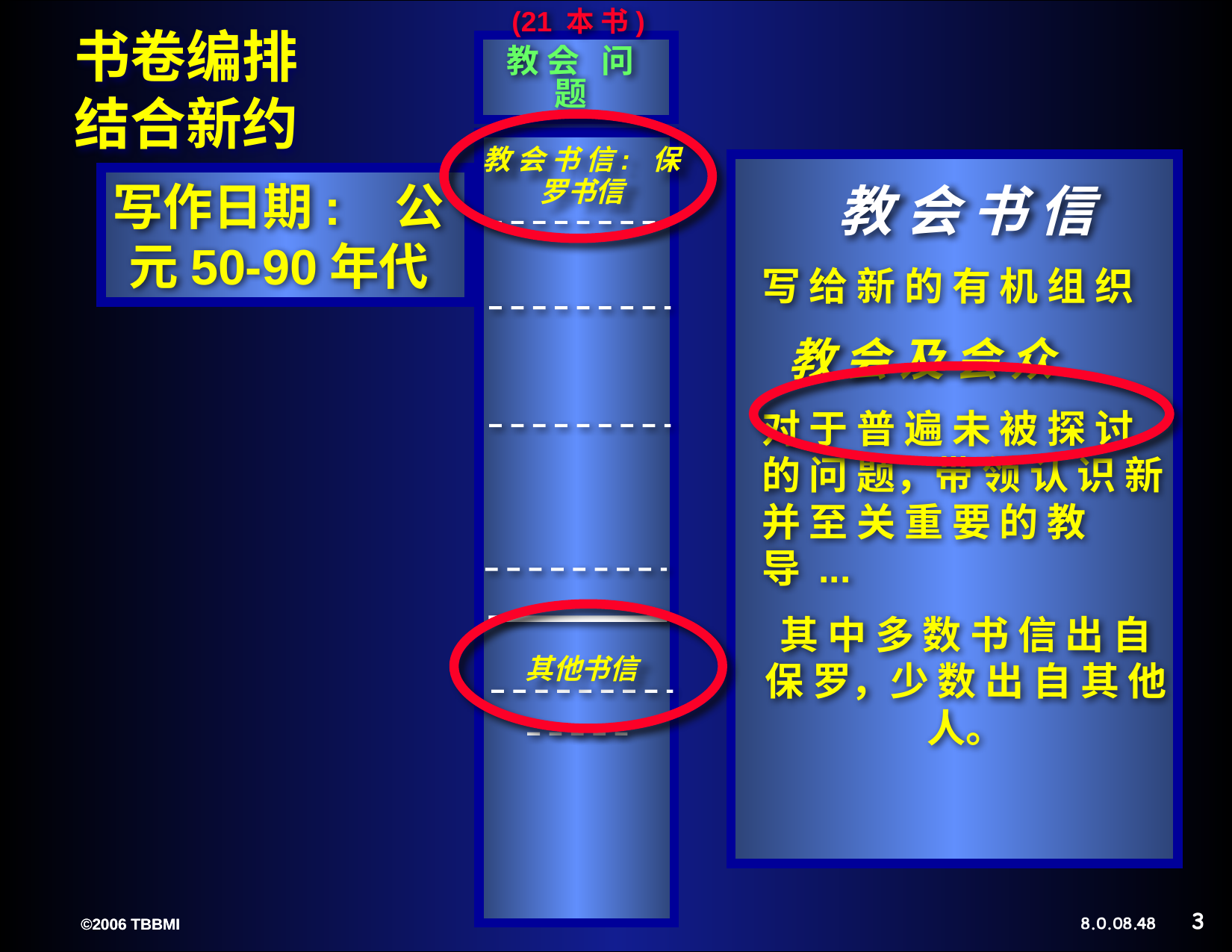

Letters from
The Others

(21 本 书)
教 会   问 题

教 会 书 信:  保罗书信
其他书信

教 会 书 信
写 给 新 的 有 机 组 织
  教 会 及 会 众
对 于 普 遍 未 被 探 讨 的 问 题，带 领 认 识 新 并 至 关 重 要 的 教 导 ...
其 中 多 数 书 信 出 自 保 罗，少 数 出 自 其 他 人。

写作日期:   公元50-90年代

3

48
©2006 TBBMI